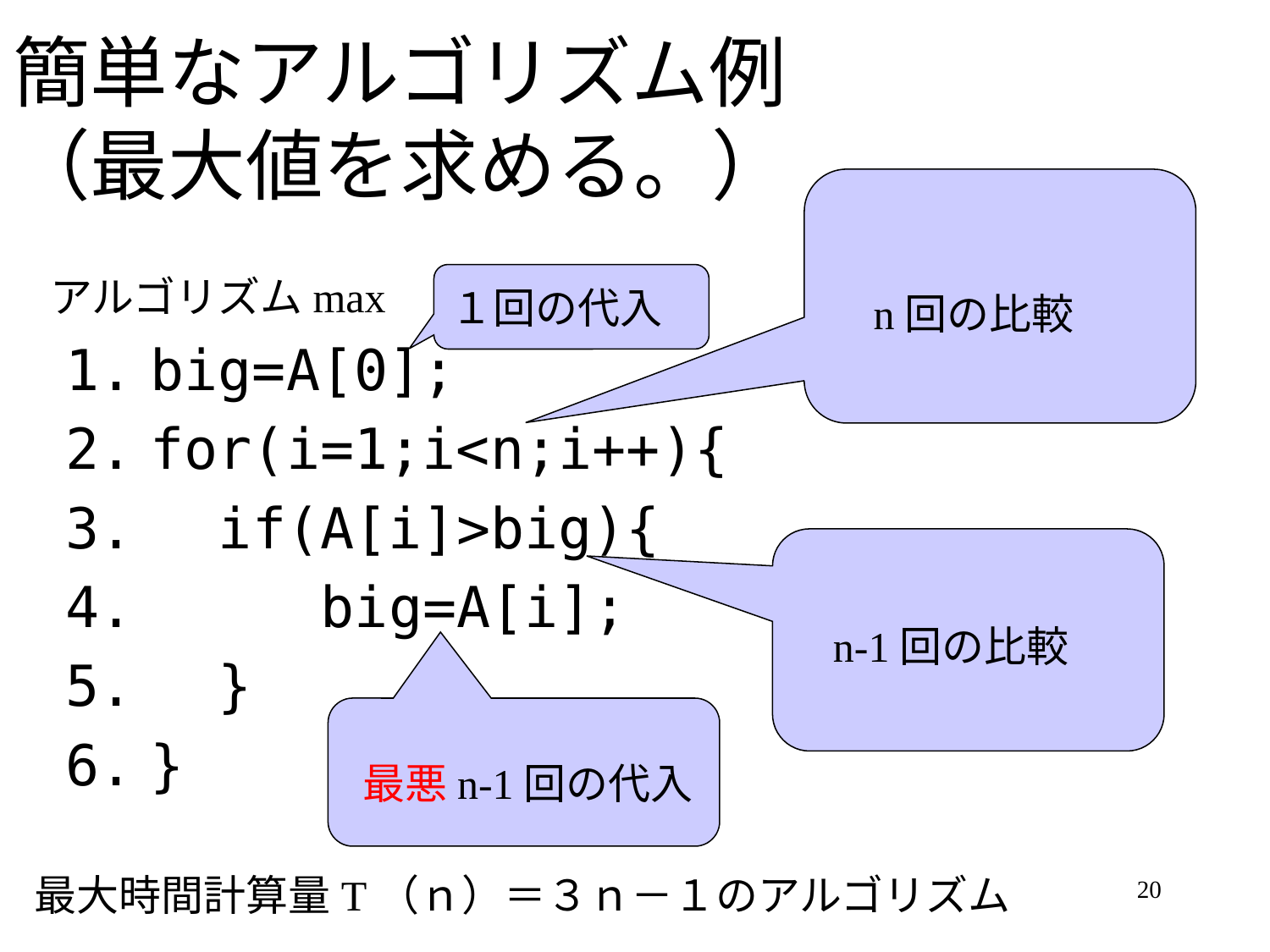

# 簡単なアルゴリズム例（最大値を求める。）

アルゴリズムmax

１回の代入
n回の比較
big=A[0];
for(i=1;i<n;i++){
  if(A[i]>big){
     big=A[i];
  }
}

n-1回の比較

最悪n-1回の代入
最大時間計算量T（ｎ）＝３ｎ－１のアルゴリズム
20